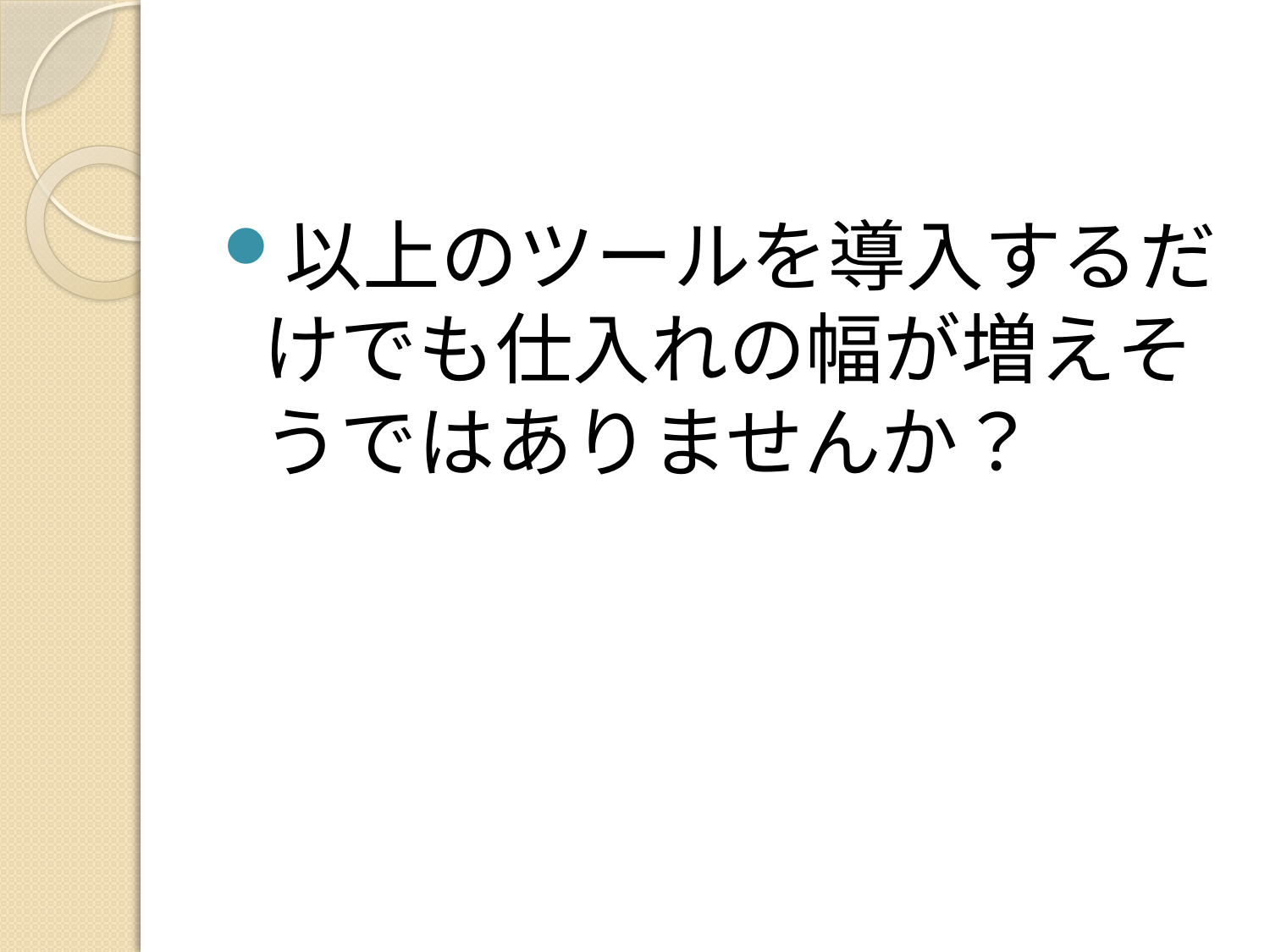

#
以上のツールを導入するだけでも仕入れの幅が増えそうではありませんか？